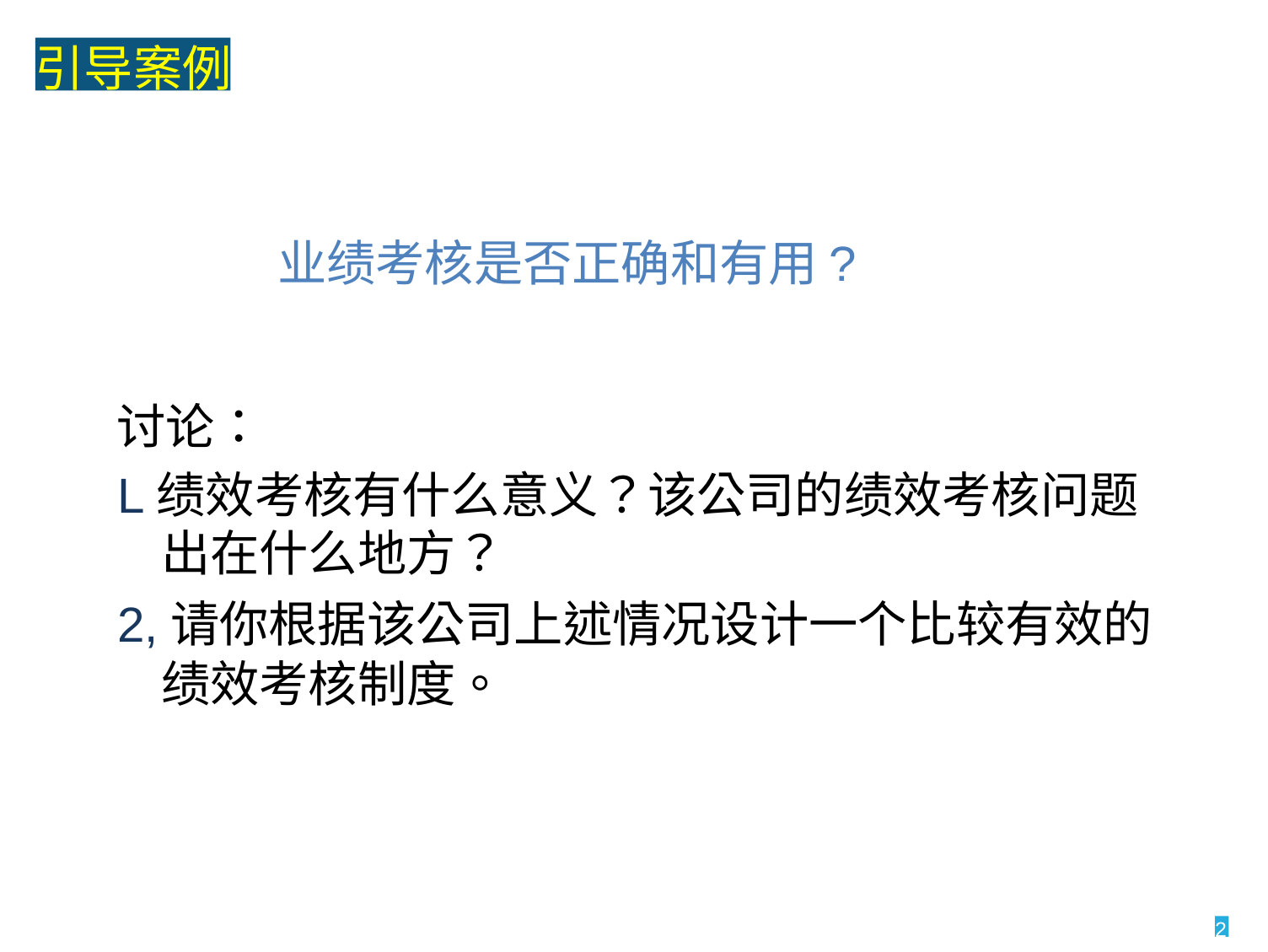

引导案例
业绩考核是否正确和有用?
讨论：
L绩效考核有什么意义？该公司的绩效考核问题 出在什么地方？
2,请你根据该公司上述情况设计一个比较有效的 绩效考核制度。
2